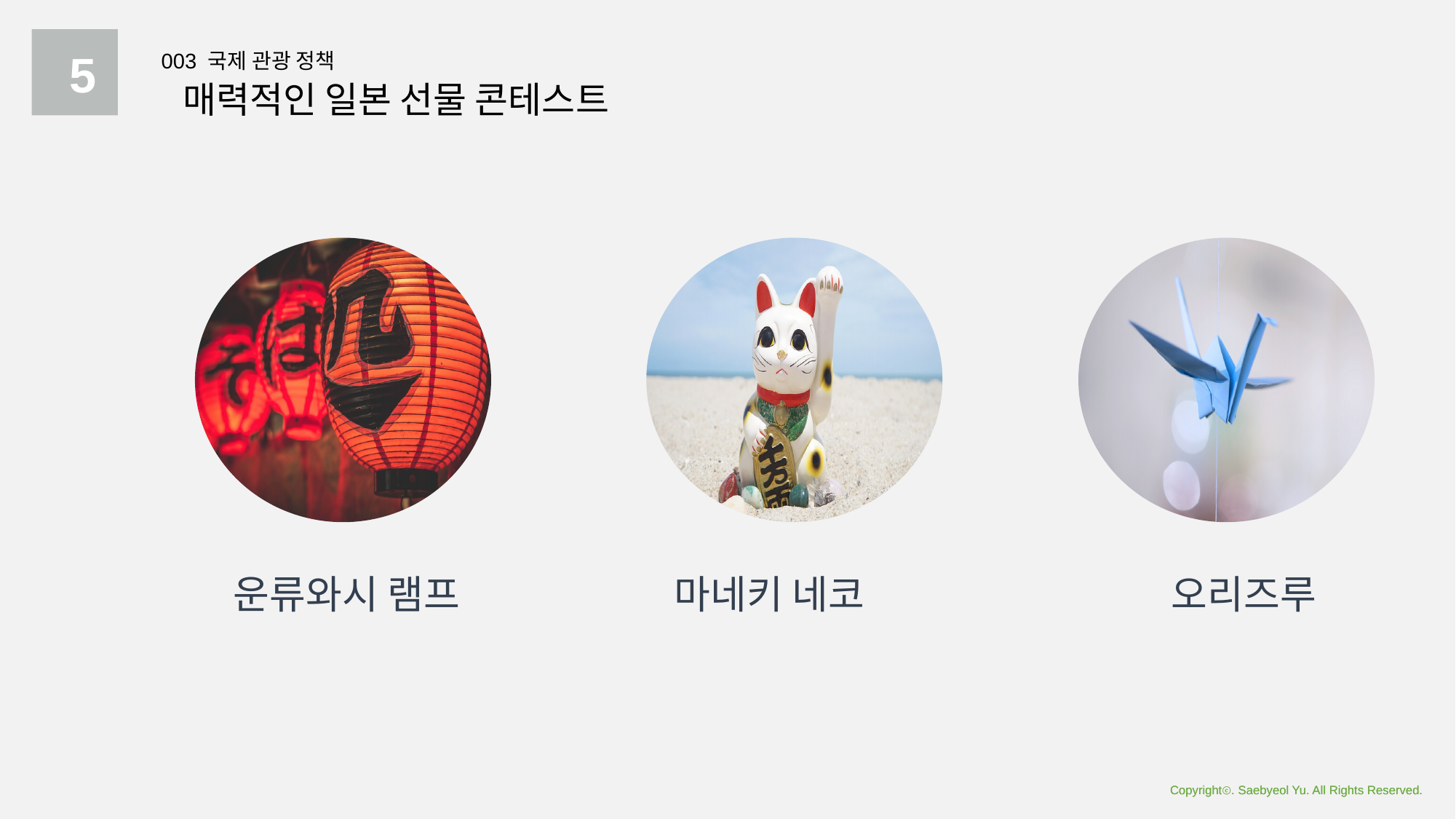

5
003 국제 관광 정책
매력적인 일본 선물 콘테스트

운류와시 램프
마네키 네코
오리즈루
Copyrightⓒ. Saebyeol Yu. All Rights Reserved.